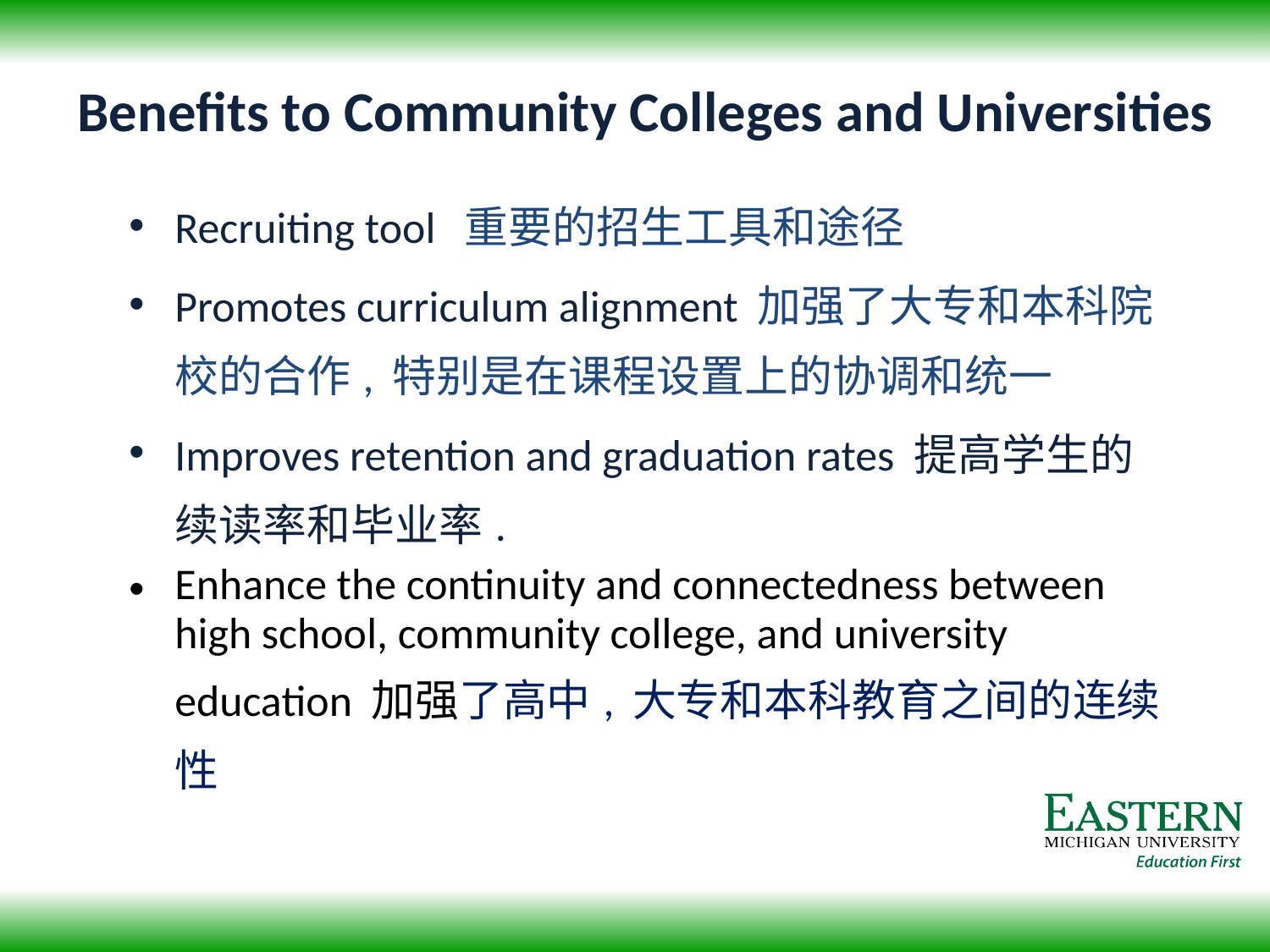

# Benefits to Community Colleges and Universities
Recruiting tool  重要的招生工具和途径
Promotes curriculum alignment 加强了大专和本科院校的合作, 特别是在课程设置上的协调和统一
Improves retention and graduation rates 提高学生的续读率和毕业率.
Enhance the continuity and connectedness between high school, community college, and university education 加强了高中, 大专和本科教育之间的连续性